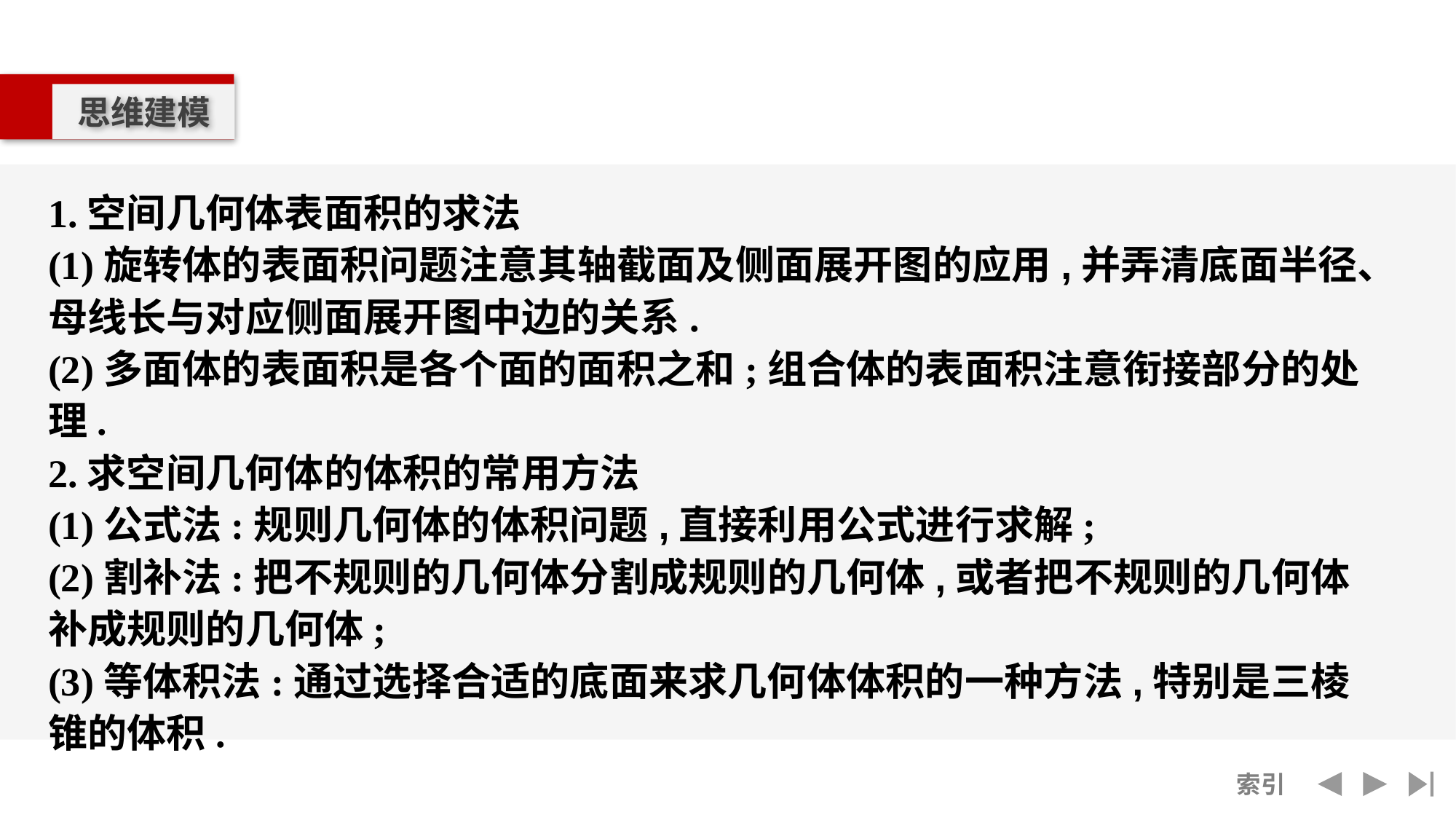

思维建模

1.空间几何体表面积的求法
(1)旋转体的表面积问题注意其轴截面及侧面展开图的应用,并弄清底面半径、母线长与对应侧面展开图中边的关系.
(2)多面体的表面积是各个面的面积之和;组合体的表面积注意衔接部分的处理.
2.求空间几何体的体积的常用方法
(1)公式法:规则几何体的体积问题,直接利用公式进行求解;
(2)割补法:把不规则的几何体分割成规则的几何体,或者把不规则的几何体补成规则的几何体;
(3)等体积法:通过选择合适的底面来求几何体体积的一种方法,特别是三棱锥的体积.